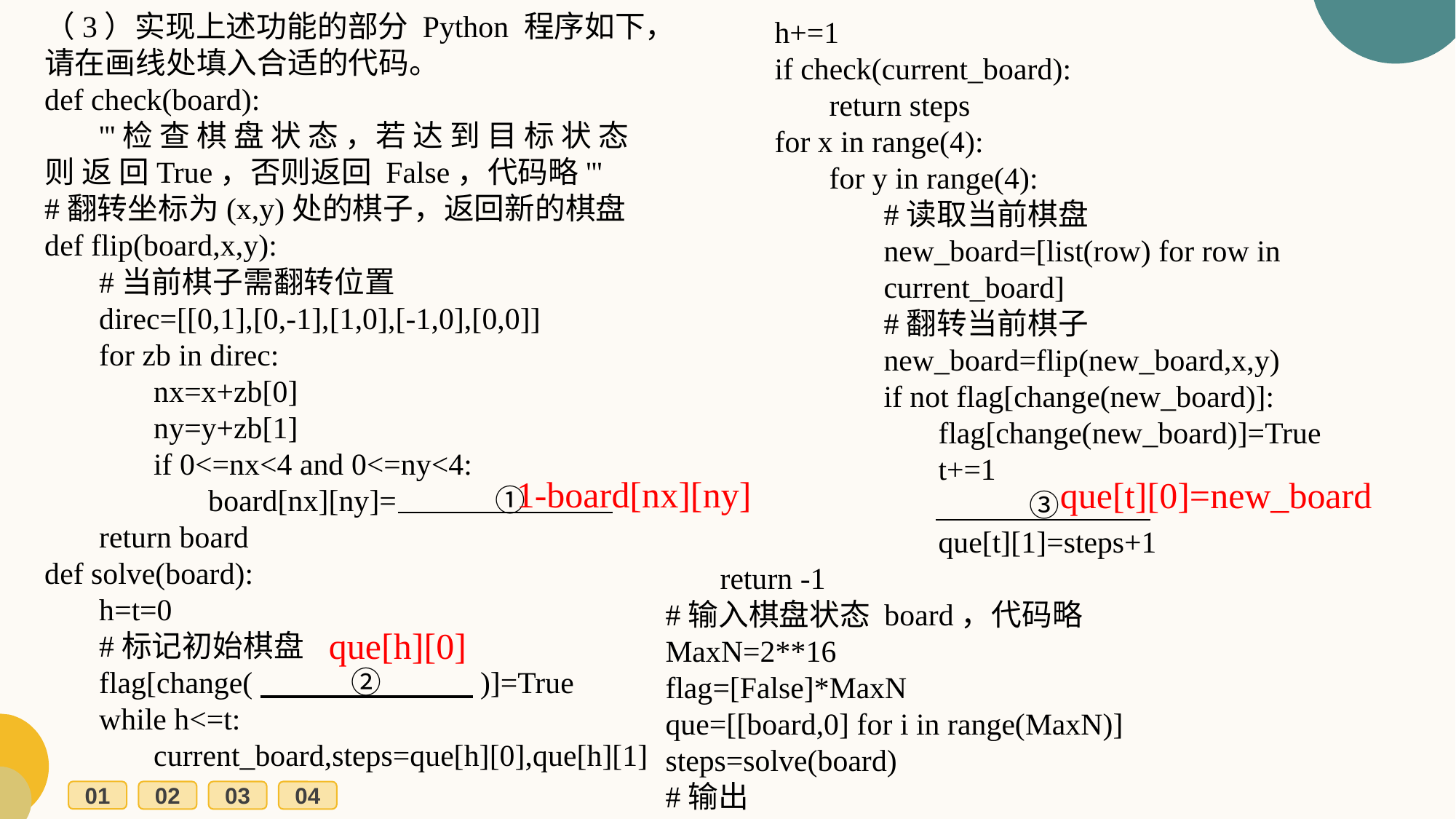

（3）实现上述功能的部分 Python 程序如下，请在画线处填入合适的代码。
def check(board):
'''检 查 棋 盘 状 态 ，若 达 到 目 标 状 态 则 返 回True，否则返回 False，代码略'''
#翻转坐标为(x,y)处的棋子，返回新的棋盘
def flip(board,x,y):
#当前棋子需翻转位置
direc=[[0,1],[0,-1],[1,0],[-1,0],[0,0]]
for zb in direc:
nx=x+zb[0]
ny=y+zb[1]
if 0<=nx<4 and 0<=ny<4:
board[nx][ny]=　　　①
return board
def solve(board):
h=t=0
#标记初始棋盘
flag[change(　　　②　　　)]=True
while h<=t:
current_board,steps=que[h][0],que[h][1]
h+=1
if check(current_board):
return steps
for x in range(4):
for y in range(4):
#读取当前棋盘
new_board=[list(row) for row in current_board]
#翻转当前棋子
new_board=flip(new_board,x,y)
if not flag[change(new_board)]:
flag[change(new_board)]=True
t+=1
　　　③
que[t][1]=steps+1
return -1
#输入棋盘状态 board，代码略
MaxN=2**16
flag=[False]*MaxN
que=[[board,0] for i in range(MaxN)]
steps=solve(board)
#输出
1-board[nx][ny]
que[t][0]=new_board
que[h][0]